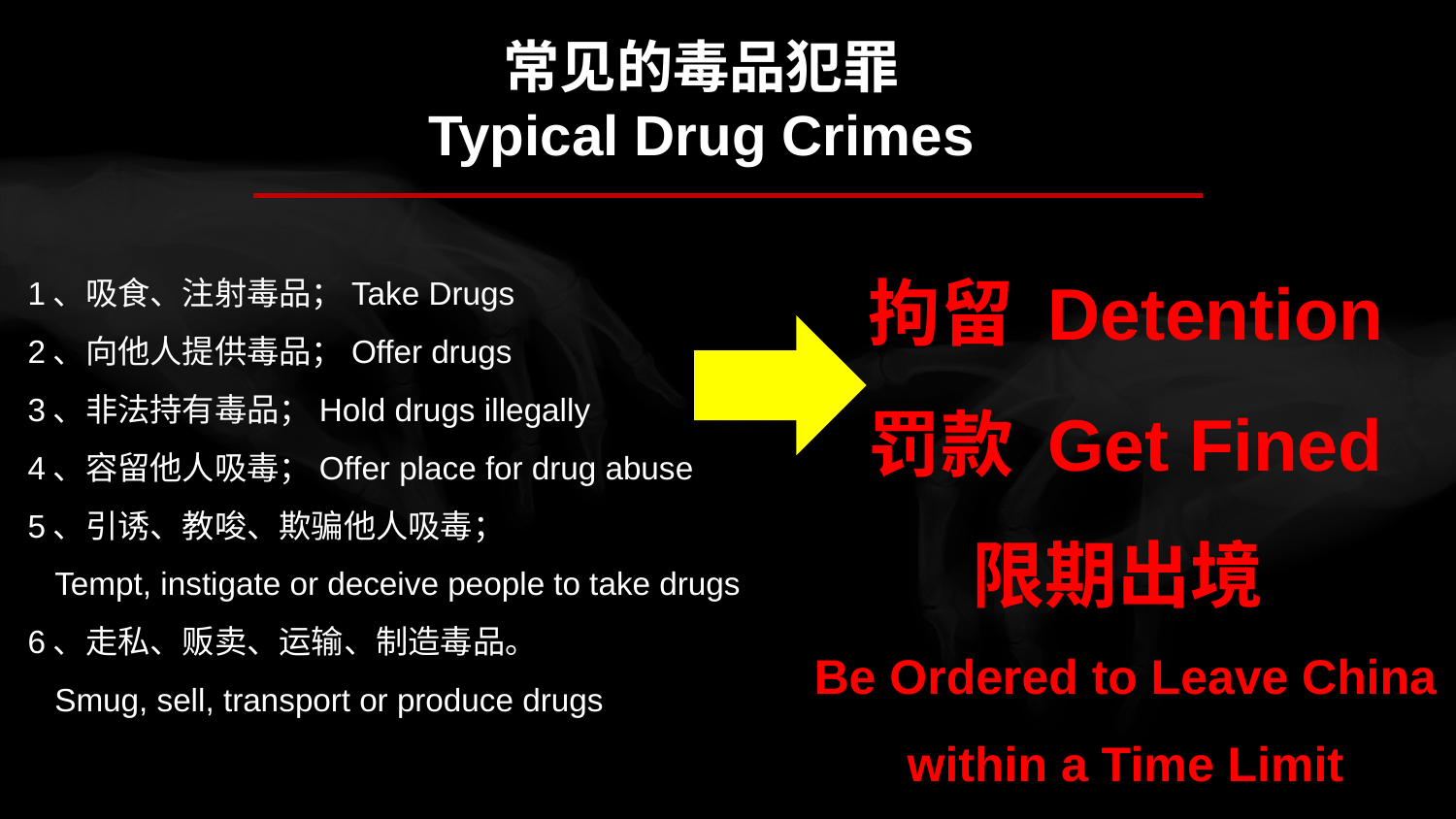

常见的毒品犯罪
Typical Drug Crimes

拘留 Detention
罚款 Get Fined
限期出境
Be Ordered to Leave China within a Time Limit
1、吸食、注射毒品；Take Drugs
2、向他人提供毒品；Offer drugs
3、非法持有毒品；Hold drugs illegally
4、容留他人吸毒；Offer place for drug abuse
5、引诱、教唆、欺骗他人吸毒；
   Tempt, instigate or deceive people to take drugs
6、走私、贩卖、运输、制造毒品。
   Smug, sell, transport or produce drugs